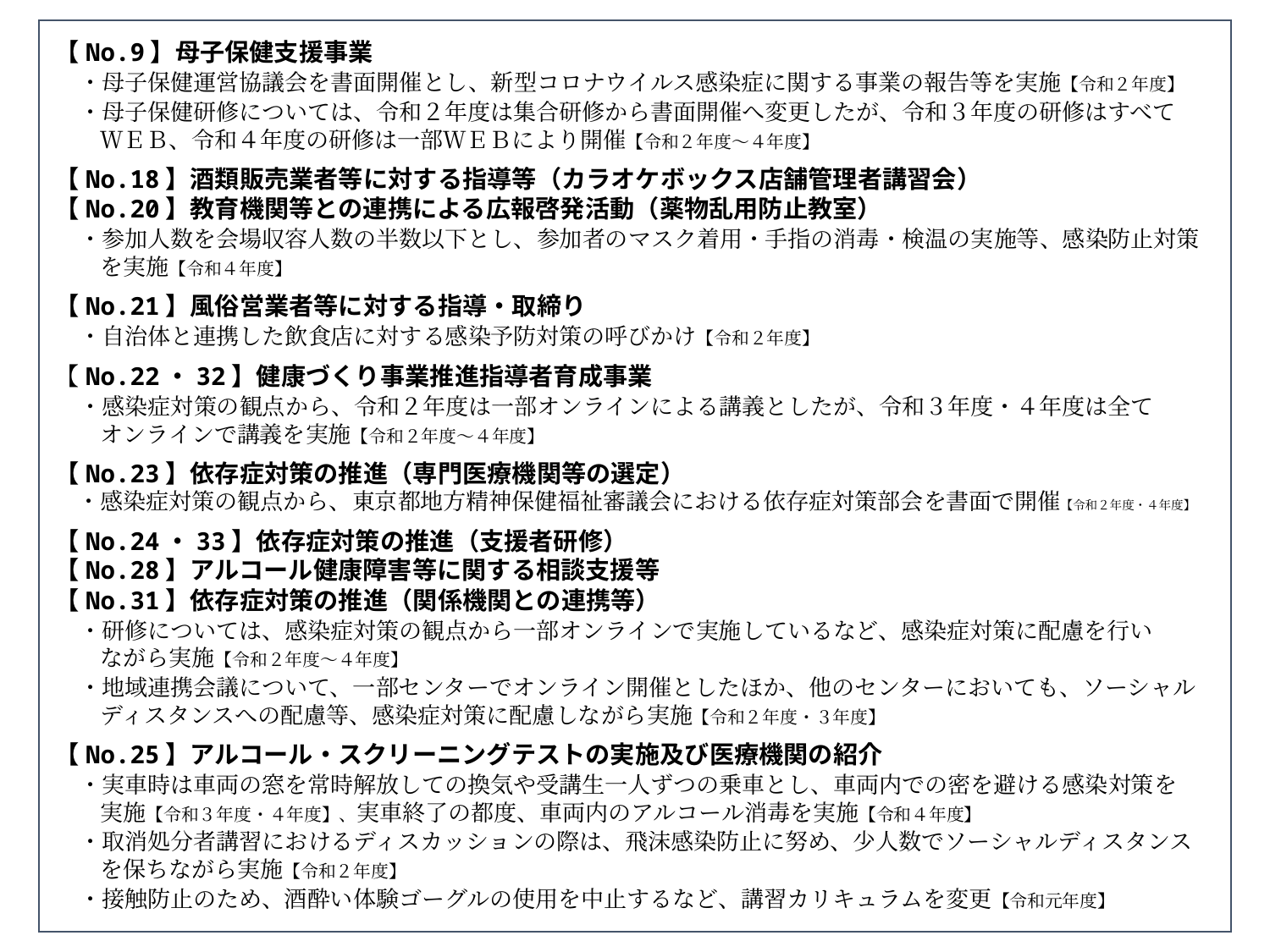

【No.9】母子保健支援事業
　・母子保健運営協議会を書面開催とし、新型コロナウイルス感染症に関する事業の報告等を実施【令和２年度】
　・母子保健研修については、令和２年度は集合研修から書面開催へ変更したが、令和３年度の研修はすべて
　　ＷＥＢ、令和４年度の研修は一部ＷＥＢにより開催【令和２年度～４年度】
【No.18】酒類販売業者等に対する指導等（カラオケボックス店舗管理者講習会）
【No.20】教育機関等との連携による広報啓発活動（薬物乱用防止教室）
　・参加人数を会場収容人数の半数以下とし、参加者のマスク着用・手指の消毒・検温の実施等、感染防止対策
　　を実施【令和４年度】
【No.21】風俗営業者等に対する指導・取締り
　・自治体と連携した飲食店に対する感染予防対策の呼びかけ【令和２年度】
【No.22・32】健康づくり事業推進指導者育成事業
　・感染症対策の観点から、令和２年度は一部オンラインによる講義としたが、令和３年度・４年度は全て
　　オンラインで講義を実施【令和２年度～４年度】
【No.23】依存症対策の推進（専門医療機関等の選定）
　・感染症対策の観点から、東京都地方精神保健福祉審議会における依存症対策部会を書面で開催【令和２年度・４年度】
【No.24・33】依存症対策の推進（支援者研修）
【No.28】アルコール健康障害等に関する相談支援等
【No.31】依存症対策の推進（関係機関との連携等）
　・研修については、感染症対策の観点から一部オンラインで実施しているなど、感染症対策に配慮を行い
　　ながら実施【令和２年度～４年度】
　・地域連携会議について、一部センターでオンライン開催としたほか、他のセンターにおいても、ソーシャル
　　ディスタンスへの配慮等、感染症対策に配慮しながら実施【令和２年度・３年度】
【No.25】アルコール・スクリーニングテストの実施及び医療機関の紹介
　・実車時は車両の窓を常時解放しての換気や受講生一人ずつの乗車とし、車両内での密を避ける感染対策を
　　実施【令和３年度・４年度】、実車終了の都度、車両内のアルコール消毒を実施【令和４年度】
　・取消処分者講習におけるディスカッションの際は、飛沫感染防止に努め、少人数でソーシャルディスタンス
　　を保ちながら実施【令和２年度】
　・接触防止のため、酒酔い体験ゴーグルの使用を中止するなど、講習カリキュラムを変更【令和元年度】